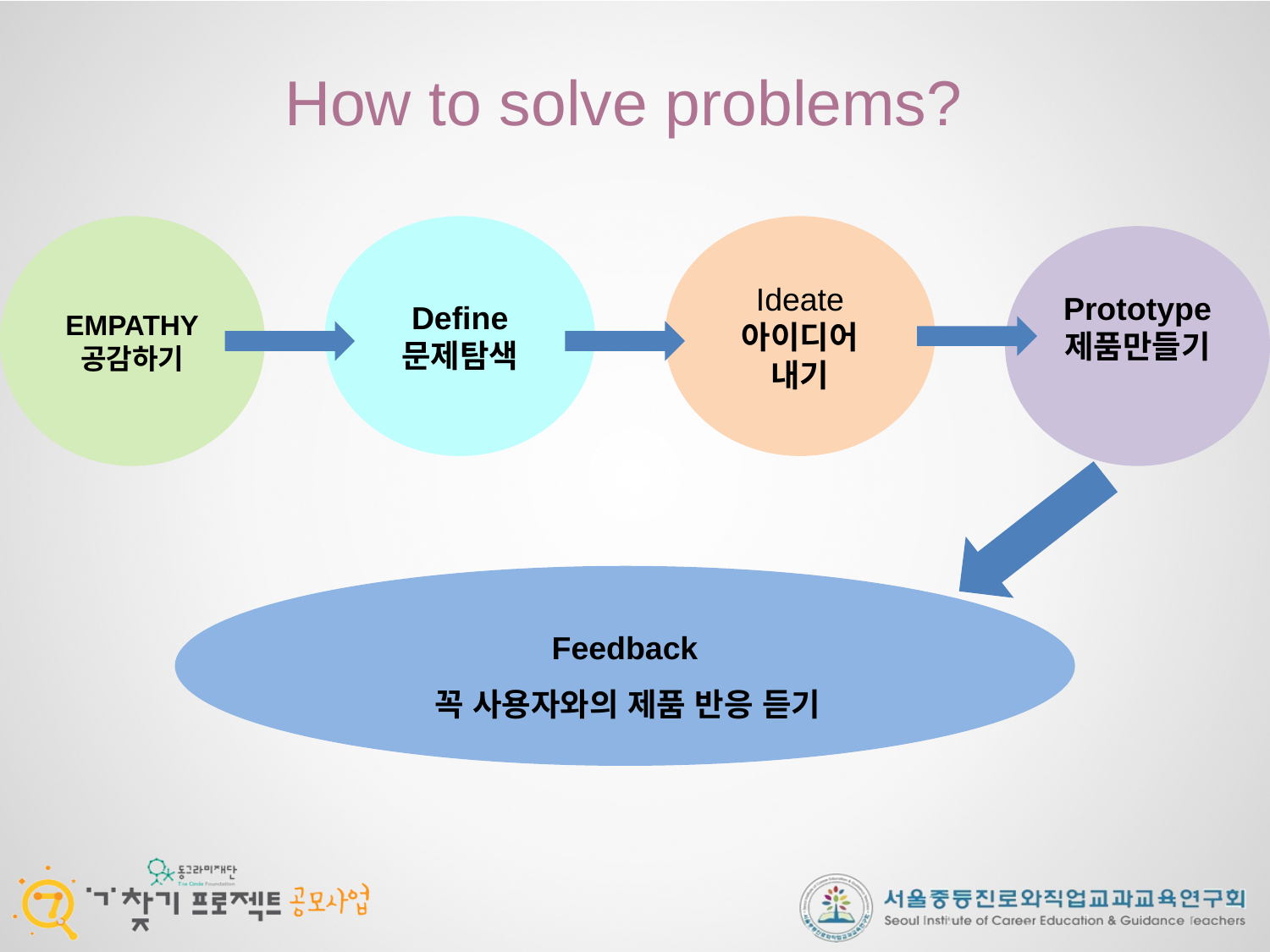

How to solve problems?
EMPATHY
공감하기
Define
문제탐색
Ideate
아이디어
내기
Prototype
제품만들기

Feedback
 꼭 사용자와의 제품 반응 듣기